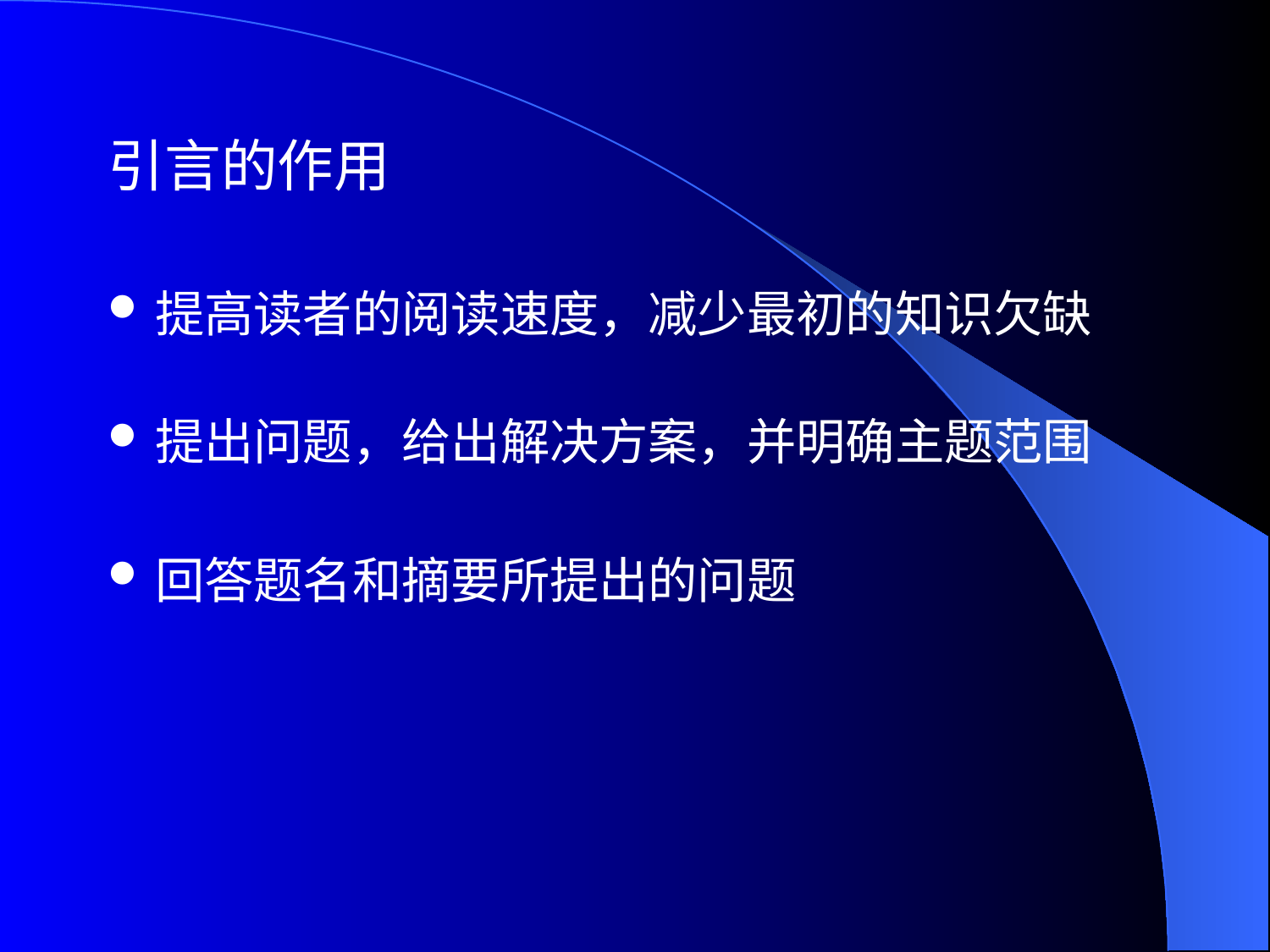

# 引言的作用
提高读者的阅读速度，减少最初的知识欠缺
提出问题，给出解决方案，并明确主题范围

回答题名和摘要所提出的问题